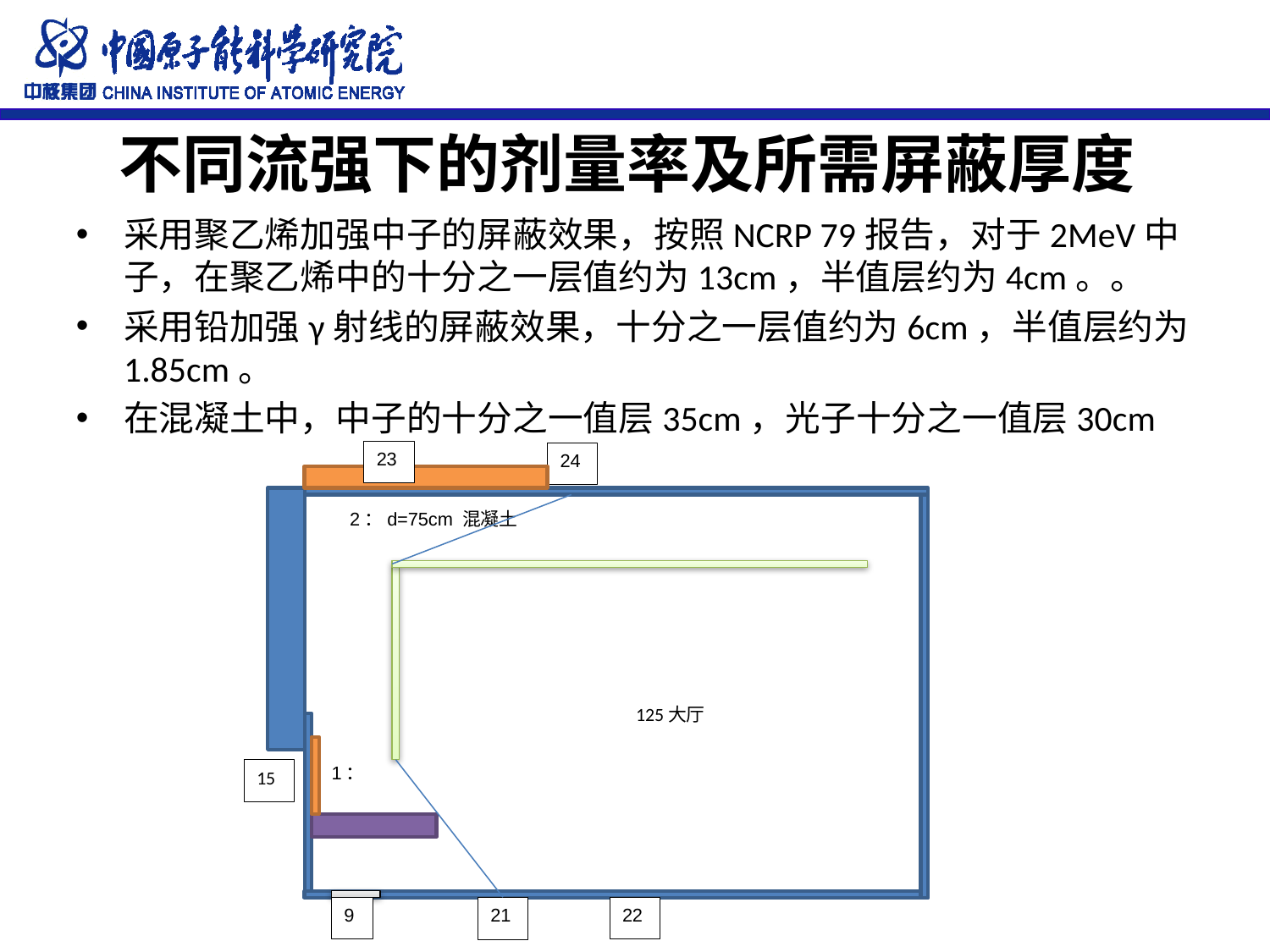

# 不同流强下的剂量率及所需屏蔽厚度
采用聚乙烯加强中子的屏蔽效果，按照NCRP 79报告，对于2MeV中子，在聚乙烯中的十分之一层值约为13cm，半值层约为4cm。。
采用铅加强γ射线的屏蔽效果，十分之一层值约为6cm，半值层约为1.85cm。
在混凝土中，中子的十分之一值层35cm，光子十分之一值层30cm

23

24

2：d=75cm 混凝土

125大厅

1：
15

22

9

21